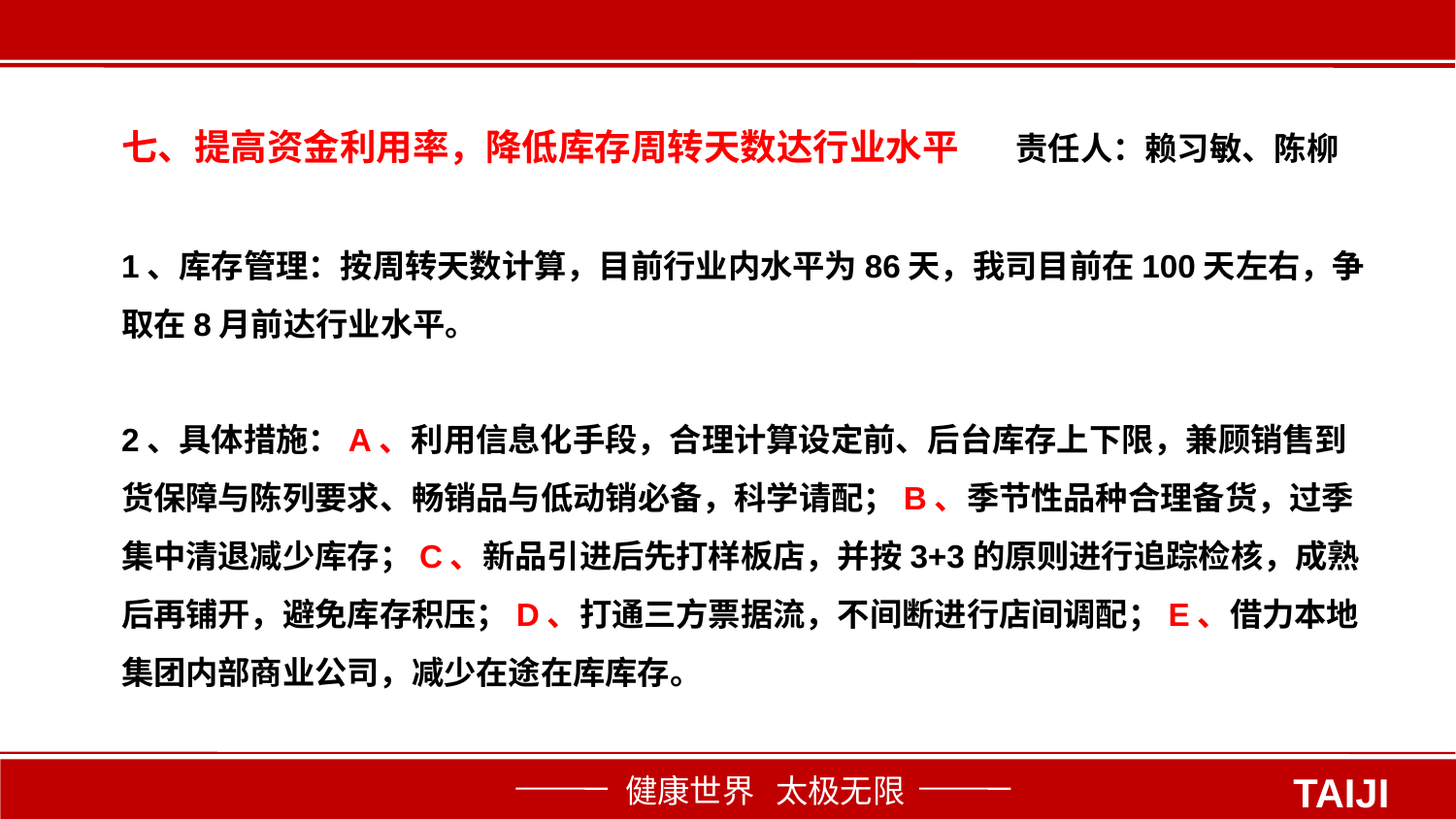

七、提高资金利用率，降低库存周转天数达行业水平       责任人：赖习敏、陈柳

1、库存管理：按周转天数计算，目前行业内水平为86天，我司目前在100天左右，争取在8月前达行业水平。

2、具体措施：A、利用信息化手段，合理计算设定前、后台库存上下限，兼顾销售到货保障与陈列要求、畅销品与低动销必备，科学请配；B、季节性品种合理备货，过季集中清退减少库存；C、新品引进后先打样板店，并按3+3的原则进行追踪检核，成熟后再铺开，避免库存积压；D、打通三方票据流，不间断进行店间调配；E、借力本地集团内部商业公司，减少在途在库库存。